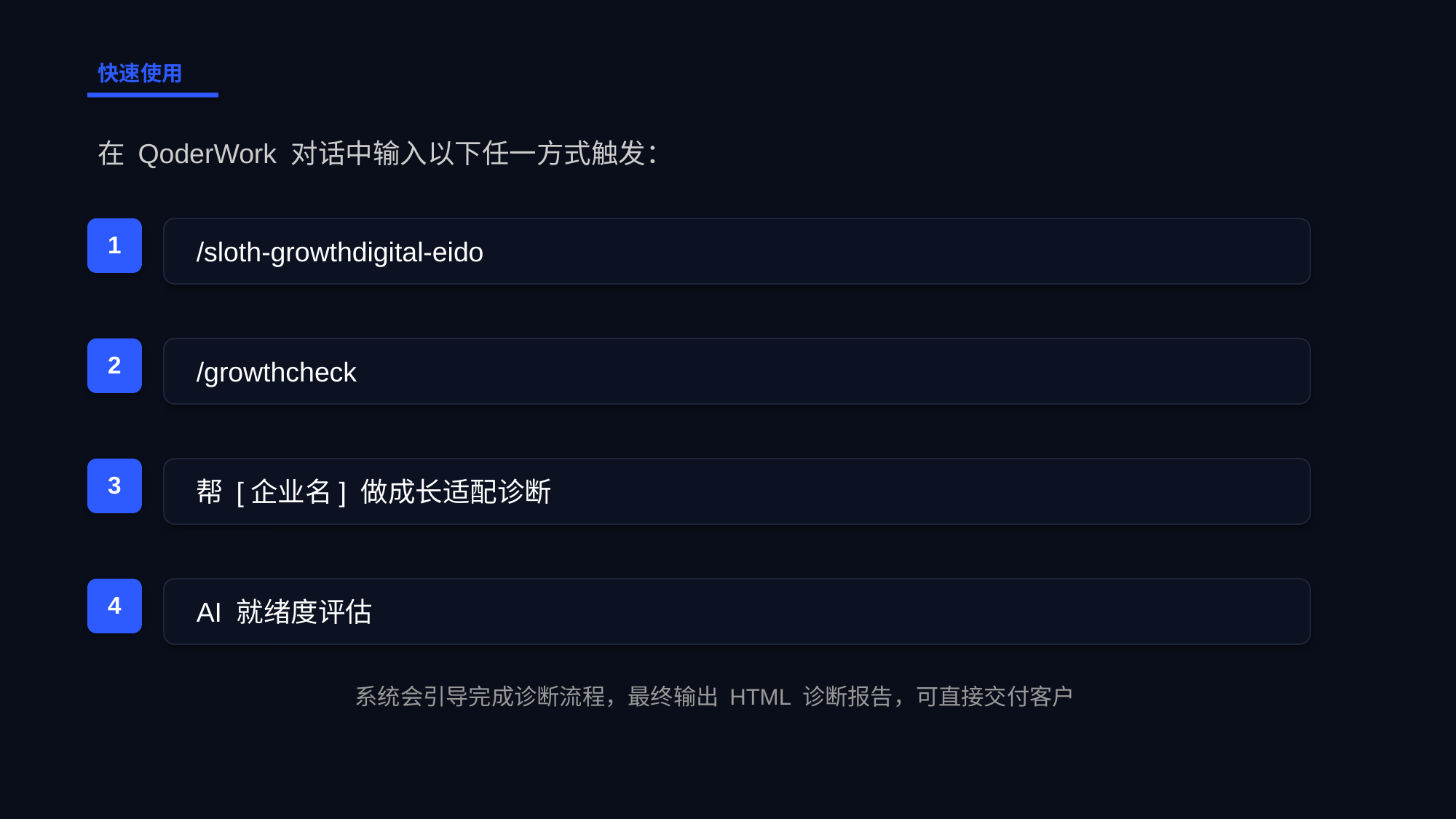

快速使用

在 QoderWork 对话中输入以下任一方式触发：

1
/sloth-growthdigital-eido

2
/growthcheck

3
帮 [企业名] 做成长适配诊断

4
AI 就绪度评估
系统会引导完成诊断流程，最终输出 HTML 诊断报告，可直接交付客户